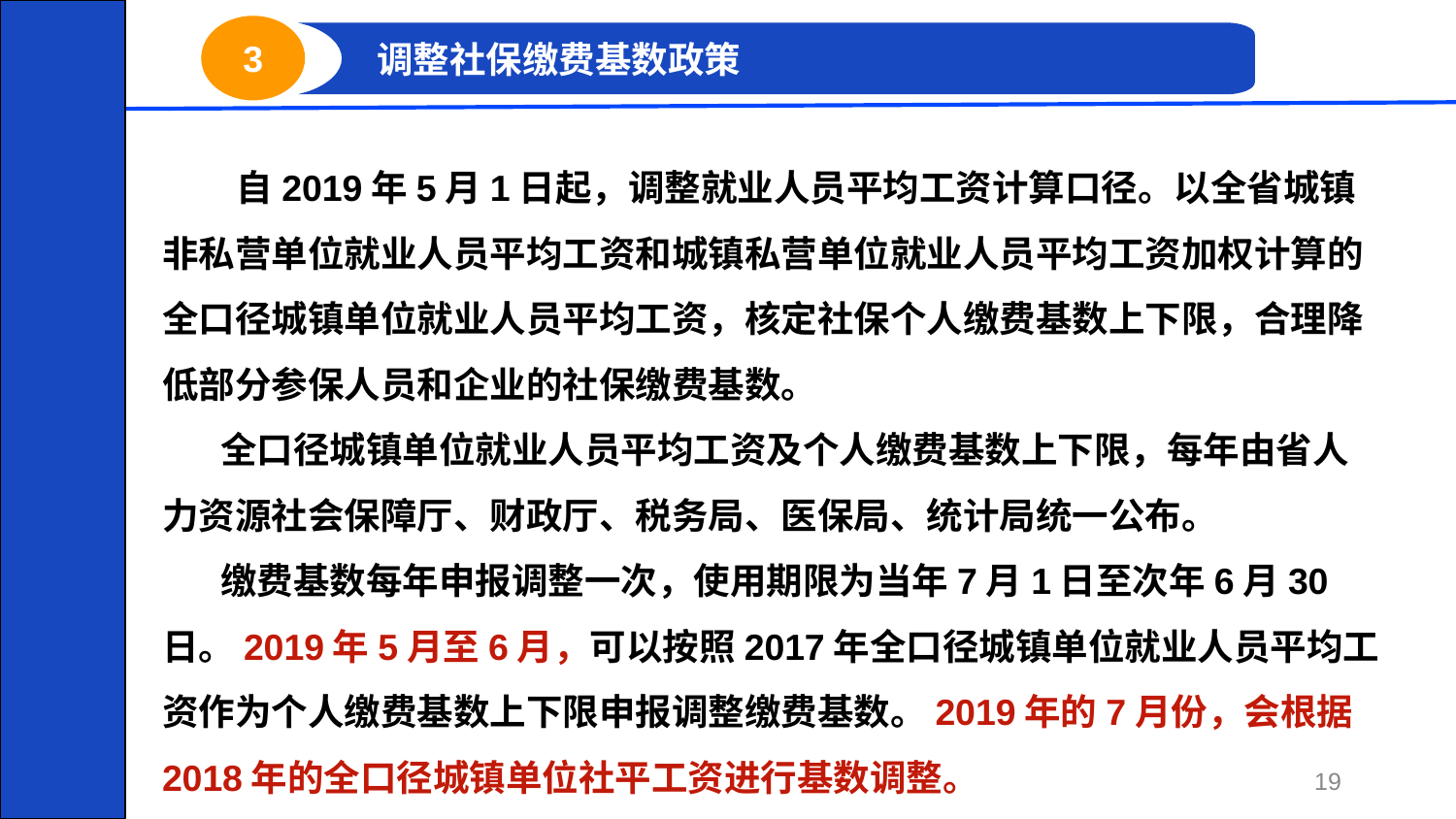

河 南 省 国 家 税 务 局                                                                                                                                                                                                 HE NAN PROVINCIAL OFFICE,SAT
3

     调整社保缴费基数政策

        自2019年5月1日起，调整就业人员平均工资计算口径。以全省城镇非私营单位就业人员平均工资和城镇私营单位就业人员平均工资加权计算的全口径城镇单位就业人员平均工资，核定社保个人缴费基数上下限，合理降低部分参保人员和企业的社保缴费基数。
      全口径城镇单位就业人员平均工资及个人缴费基数上下限，每年由省人力资源社会保障厅、财政厅、税务局、医保局、统计局统一公布。
      缴费基数每年申报调整一次，使用期限为当年7月1日至次年6月30日。2019年5月至6月，可以按照2017年全口径城镇单位就业人员平均工资作为个人缴费基数上下限申报调整缴费基数。2019年的7月份，会根据2018年的全口径城镇单位社平工资进行基数调整。
19